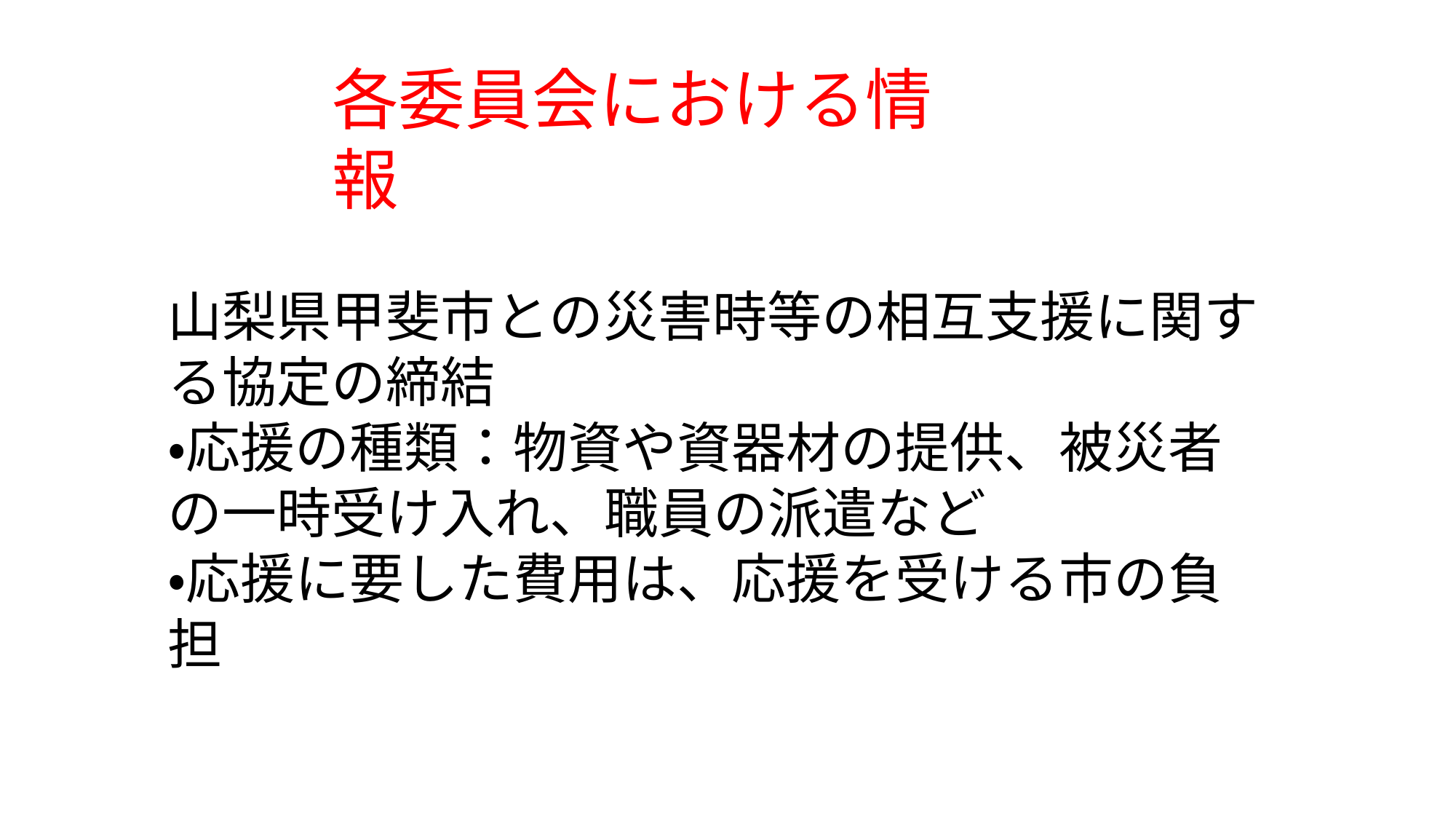

各委員会における情報
山梨県甲斐市との災害時等の相互支援に関する協定の締結
・応援の種類：物資や資器材の提供、被災者の一時受け入れ、職員の派遣など
・応援に要した費用は、応援を受ける市の負担